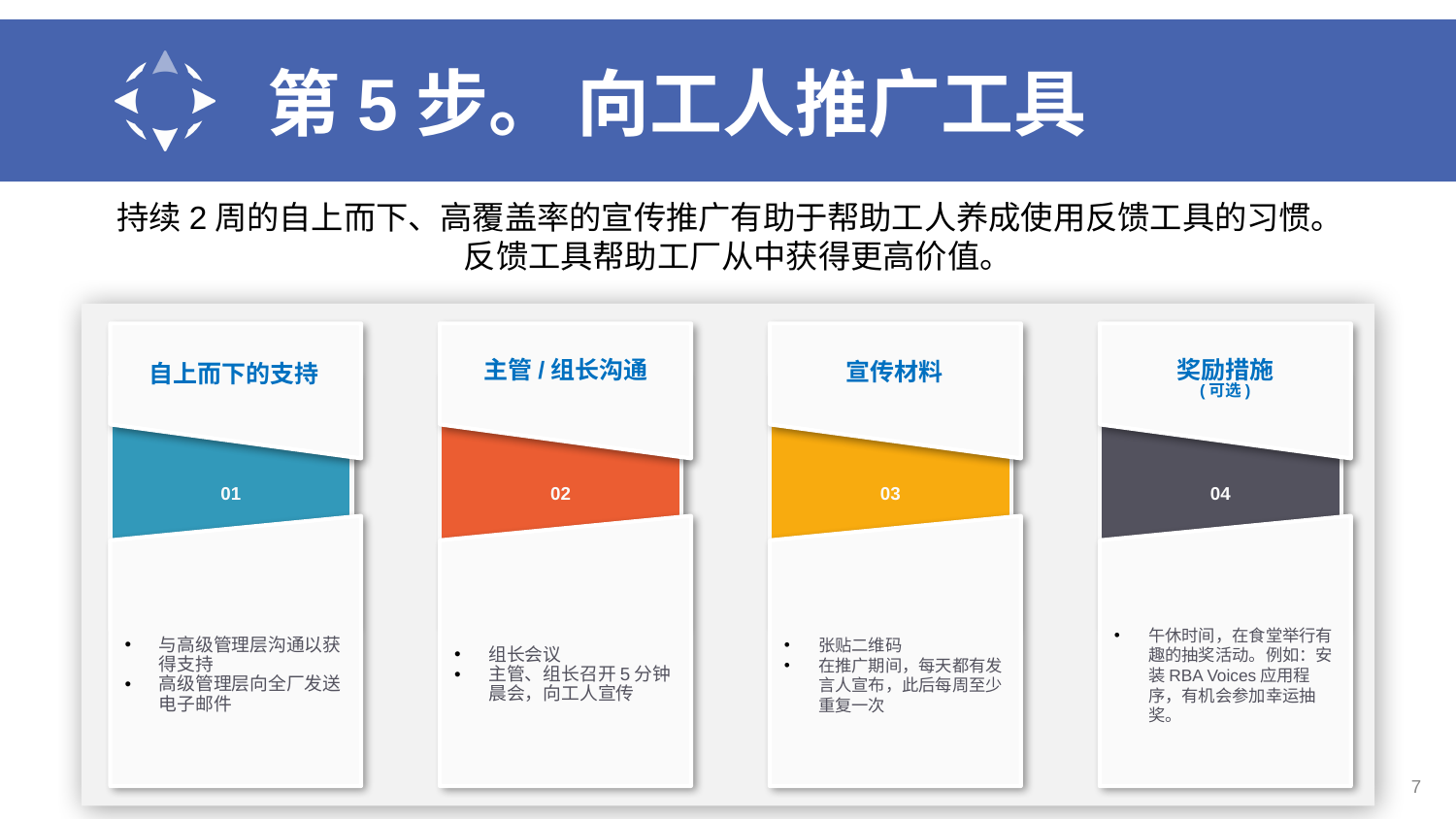

# 第5步。 向工人推广工具
持续2周的自上而下、高覆盖率的宣传推广有助于帮助工人养成使用反馈工具的习惯。
 反馈工具帮助工厂从中获得更高价值。

与高级管理层沟通以获得支持
高级管理层向全厂发送电子邮件
组长会议
主管、组长召开5分钟晨会，向工人宣传
张贴二维码
在推广期间，每天都有发言人宣布，此后每周至少重复一次
午休时间，在食堂举行有趣的抽奖活动。例如：安装RBA Voices应用程序，有机会参加幸运抽奖。
主管/组长沟通
奖励措施
(可选)
宣传材料
自上而下的支持
01
02
03
04
7